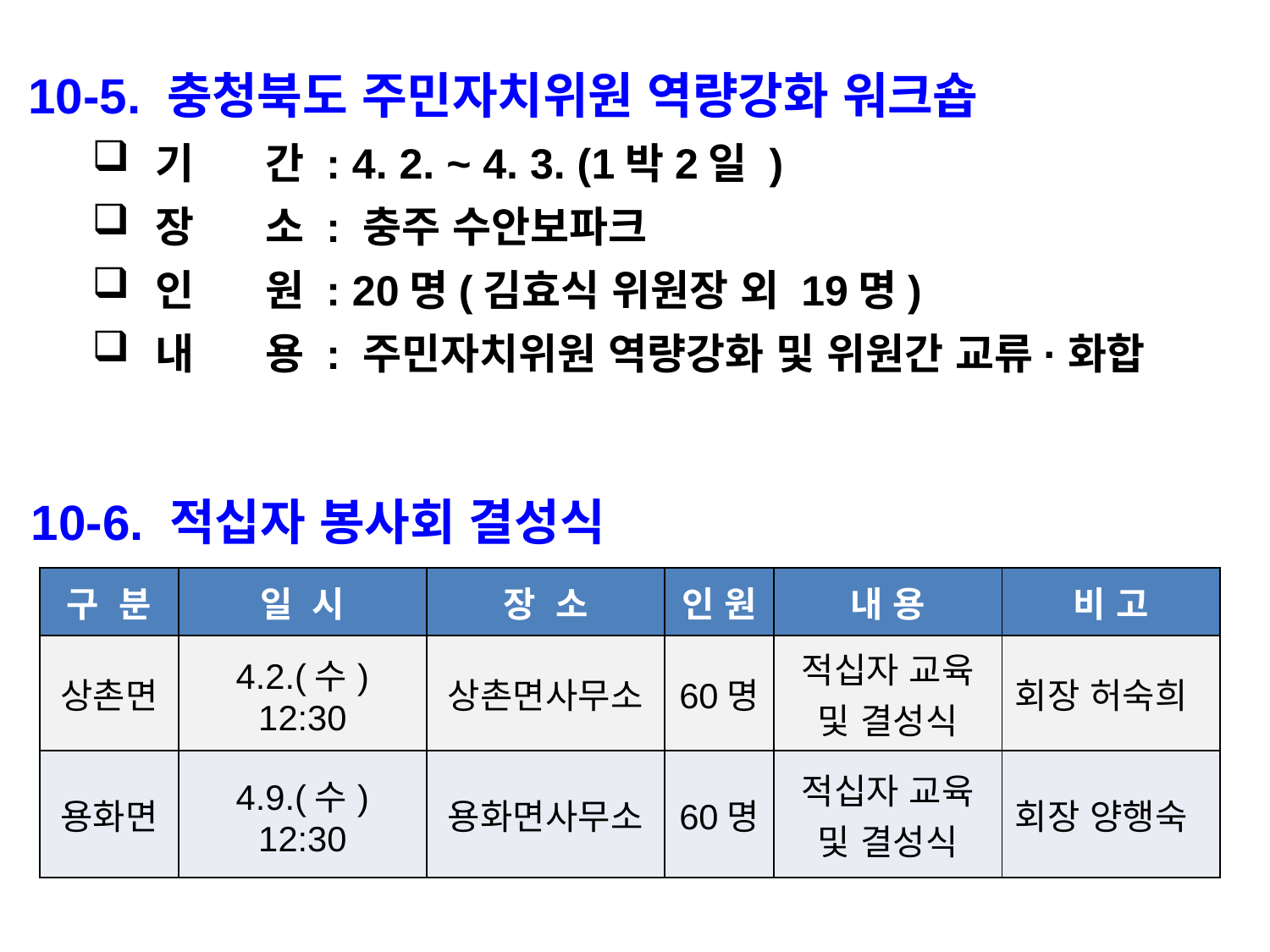

10-5. 충청북도 주민자치위원 역량강화 워크숍
기      간 : 4. 2. ~ 4. 3. (1박2일 )
장      소 : 충주 수안보파크
인      원 : 20명(김효식 위원장 외 19명)
내      용 : 주민자치위원 역량강화 및 위원간 교류·화합
10-6. 적십자 봉사회 결성식

| 구 분 | 일 시 | 장 소 | 인 원 | 내 용 | 비 고 |
| --- | --- | --- | --- | --- | --- |
| 상촌면 | 4.2.(수) 12:30 | 상촌면사무소 | 60명 | 적십자 교육 및 결성식 | 회장 허숙희 |
| 용화면 | 4.9.(수) 12:30 | 용화면사무소 | 60명 | 적십자 교육 및 결성식 | 회장 양행숙 |